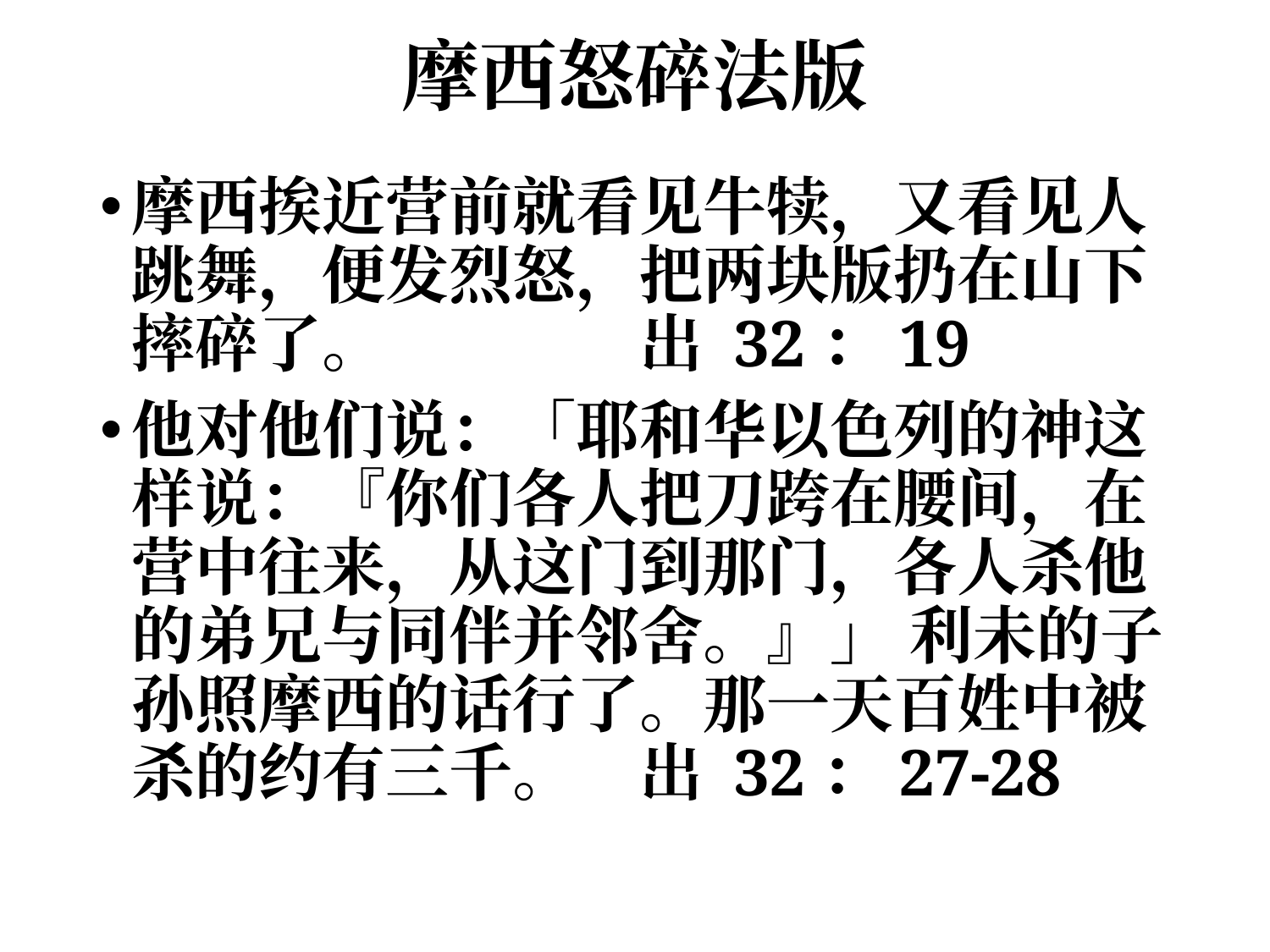

# 摩西怒碎法版
摩西挨近营前就看见牛犊，又看见人跳舞，便发烈怒，把两块版扔在山下摔碎了。 		出 32：19
他对他们说：「耶和华以色列的神这样说：『你们各人把刀跨在腰间，在营中往来，从这门到那门，各人杀他的弟兄与同伴并邻舍。』」 利未的子孙照摩西的话行了。那一天百姓中被杀的约有三千。 	出 32：27-28